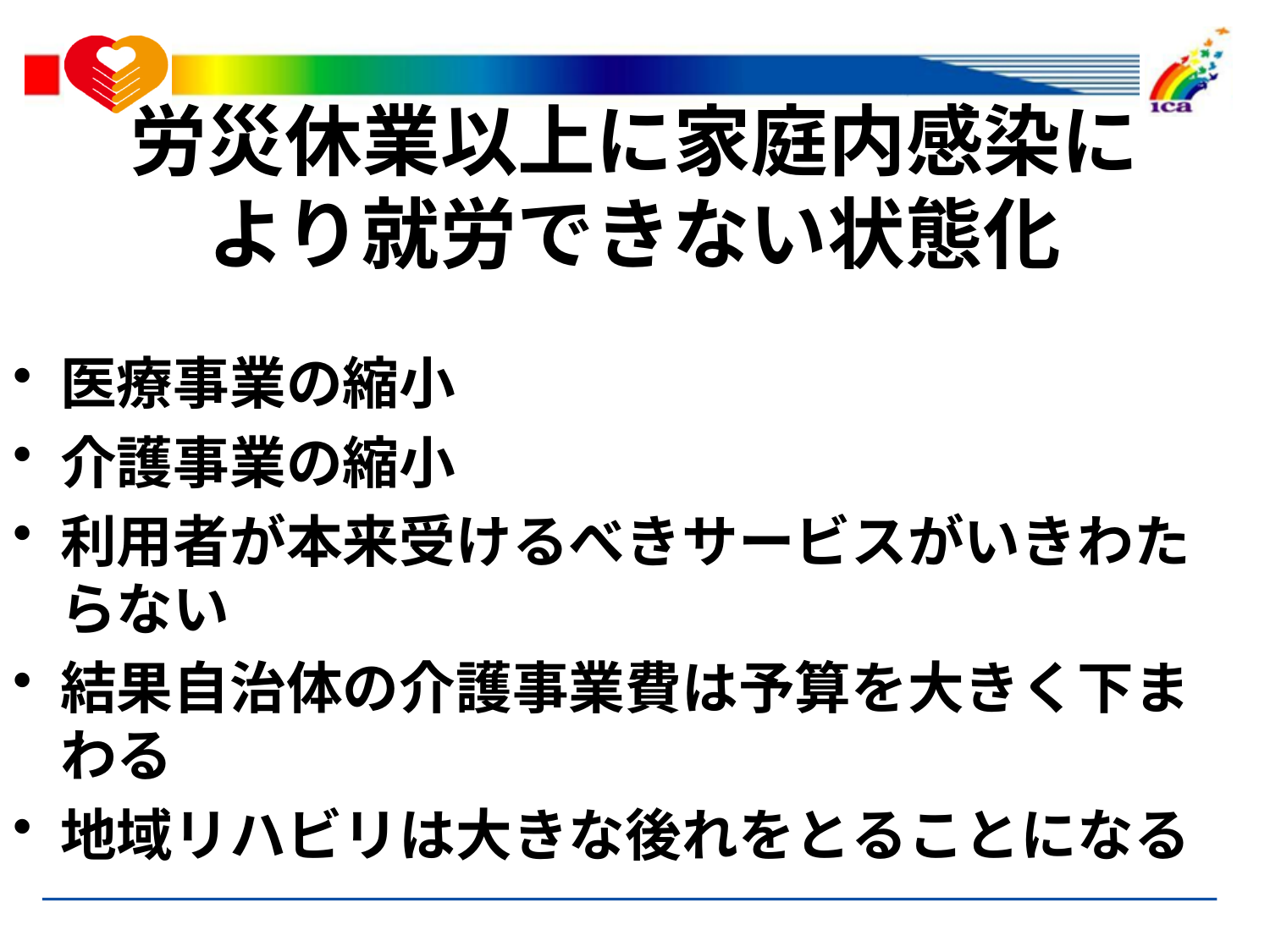

# 労災休業以上に家庭内感染により就労できない状態化
医療事業の縮小
介護事業の縮小
利用者が本来受けるべきサービスがいきわたらない
結果自治体の介護事業費は予算を大きく下まわる
地域リハビリは大きな後れをとることになる